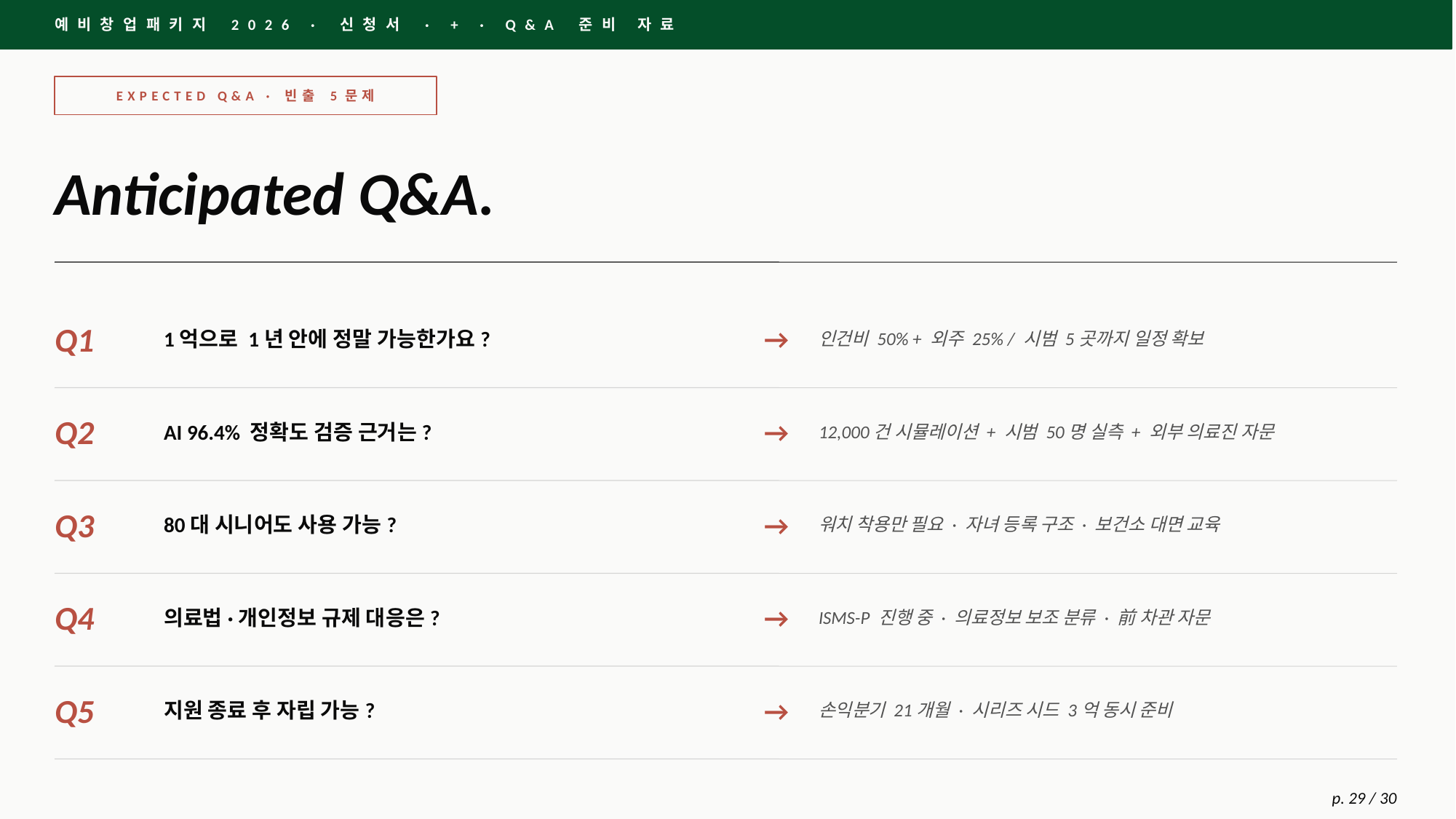

예비창업패키지 2026 · 신청서 · + · Q&A 준비 자료

EXPECTED Q&A · 빈출 5문제
Anticipated Q&A.

Q1
1억으로 1년 안에 정말 가능한가요?
→
인건비 50% + 외주 25% / 시범 5곳까지 일정 확보

Q2
AI 96.4% 정확도 검증 근거는?
→
12,000건 시뮬레이션 + 시범 50명 실측 + 외부 의료진 자문

Q3
80대 시니어도 사용 가능?
→
워치 착용만 필요 · 자녀 등록 구조 · 보건소 대면 교육

Q4
의료법·개인정보 규제 대응은?
→
ISMS-P 진행 중 · 의료정보 보조 분류 · 前 차관 자문

Q5
지원 종료 후 자립 가능?
→
손익분기 21개월 · 시리즈 시드 3억 동시 준비

p. 29 / 30